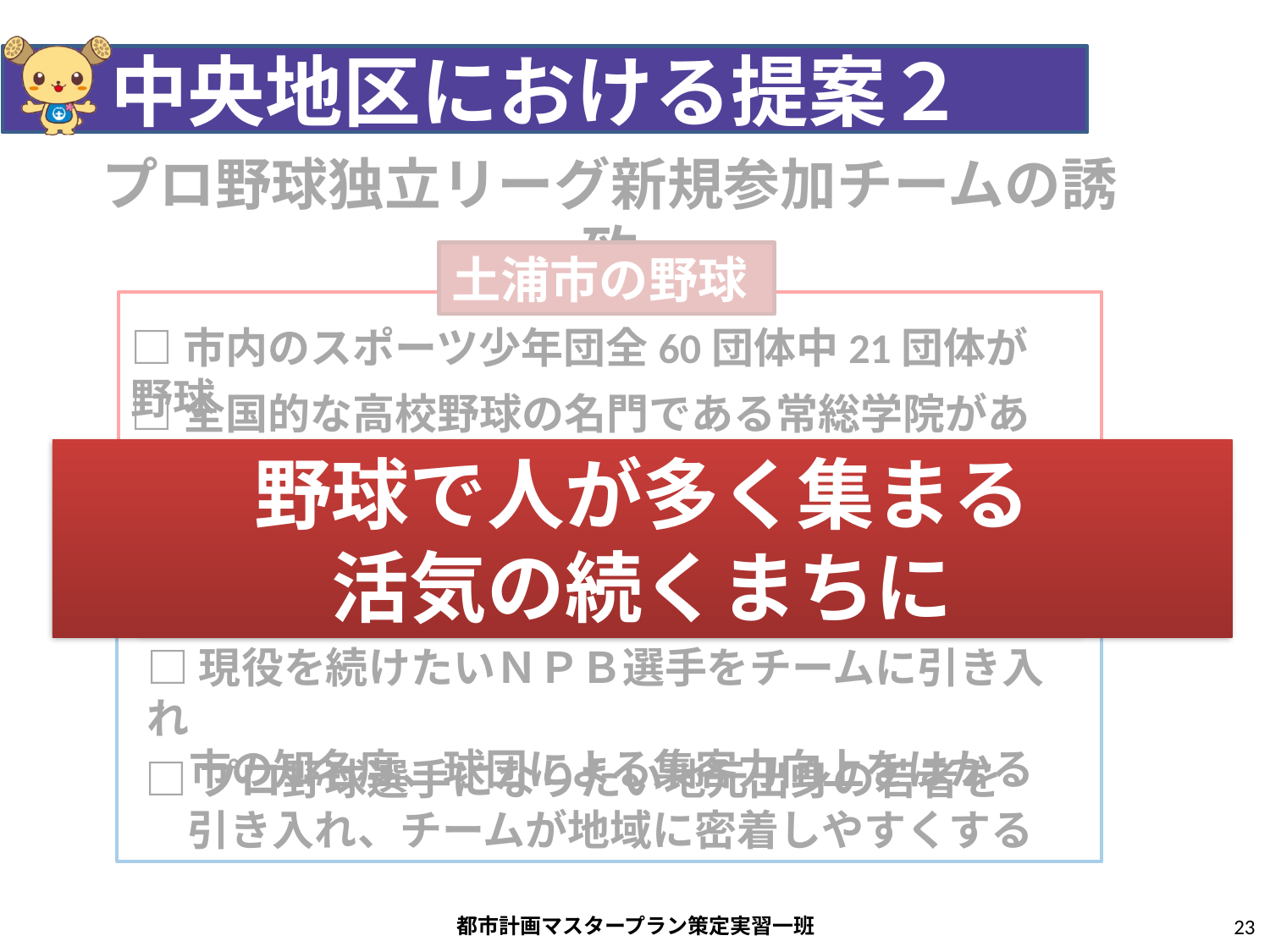

# 中央地区における提案２
プロ野球独立リーグ新規参加チームの誘致

土浦市の野球

□市内のスポーツ少年団全60団体中21団体が野球
□全国的な高校野球の名門である常総学院がある
野球で人が多く集まる
活気の続くまちに

野球に対する関心を活かす

□現役を続けたいＮＰＢ選手をチームに引き入れ
　市の知名度、球団による集客力向上をはかる
□プロ野球選手になりたい地元出身の若者を
　引き入れ、チームが地域に密着しやすくする
都市計画マスタープラン策定実習一班
23